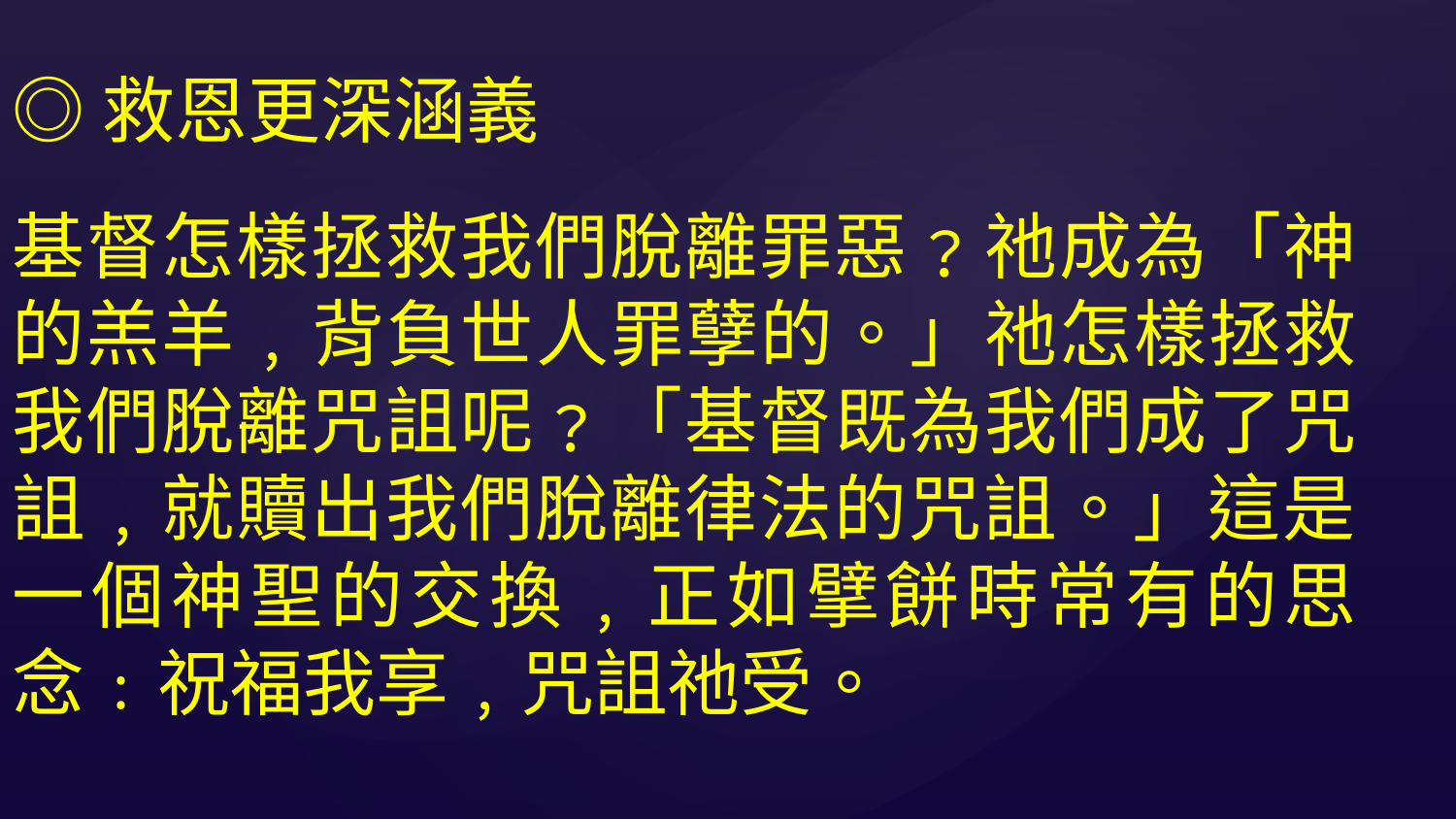

◎救恩更深涵義

基督怎樣拯救我們脫離罪惡﹖祂成為「神的羔羊﹐背負世人罪孽的。」祂怎樣拯救我們脫離咒詛呢﹖「基督既為我們成了咒詛﹐就贖出我們脫離律法的咒詛。」這是一個神聖的交換﹐正如擘餅時常有的思念﹕祝福我享﹐咒詛祂受。